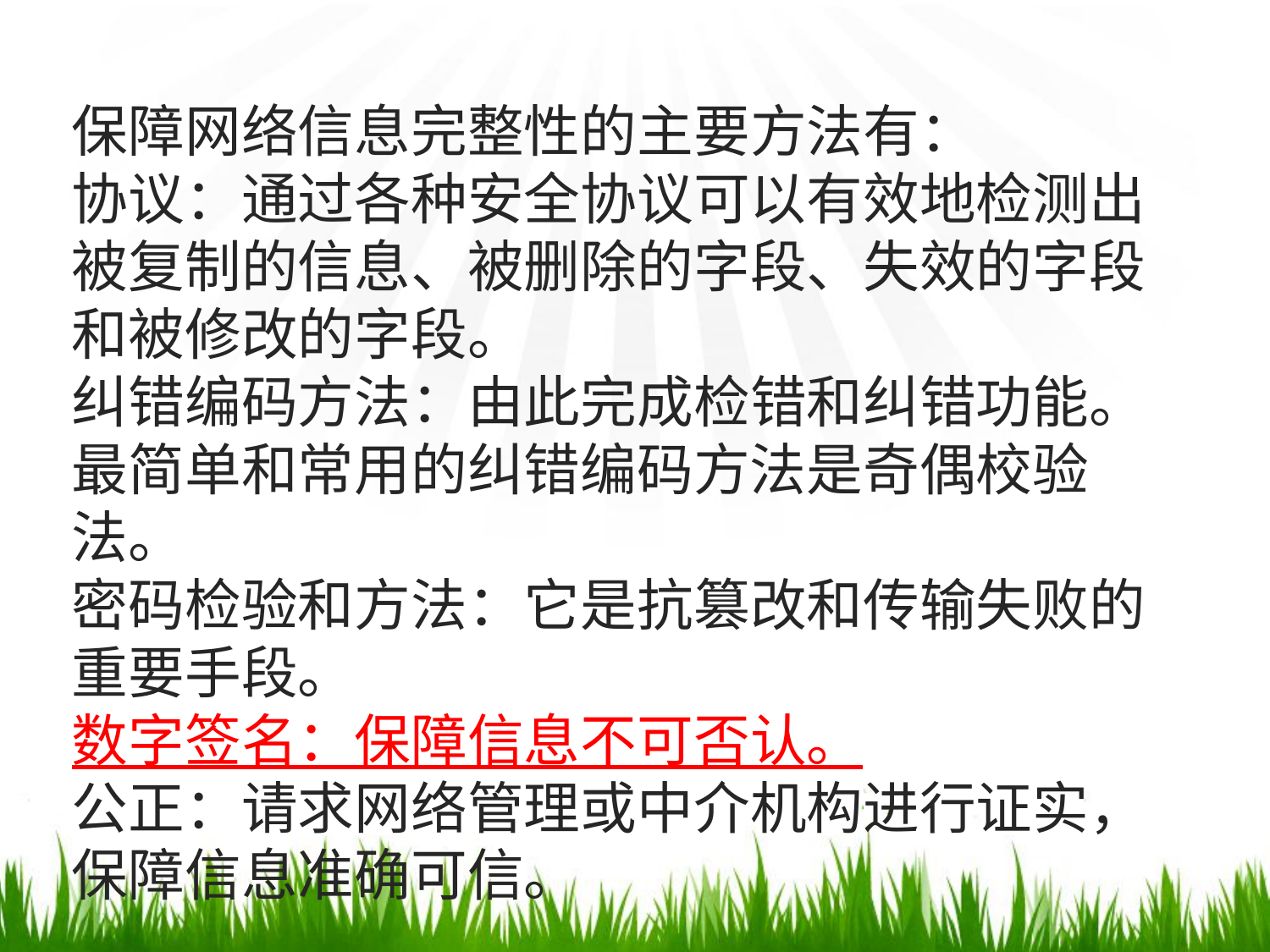

保障网络信息完整性的主要方法有：
协议：通过各种安全协议可以有效地检测出被复制的信息、被删除的字段、失效的字段和被修改的字段。
纠错编码方法：由此完成检错和纠错功能。最简单和常用的纠错编码方法是奇偶校验法。
密码检验和方法：它是抗篡改和传输失败的重要手段。
数字签名：保障信息不可否认。
公正：请求网络管理或中介机构进行证实，保障信息准确可信。